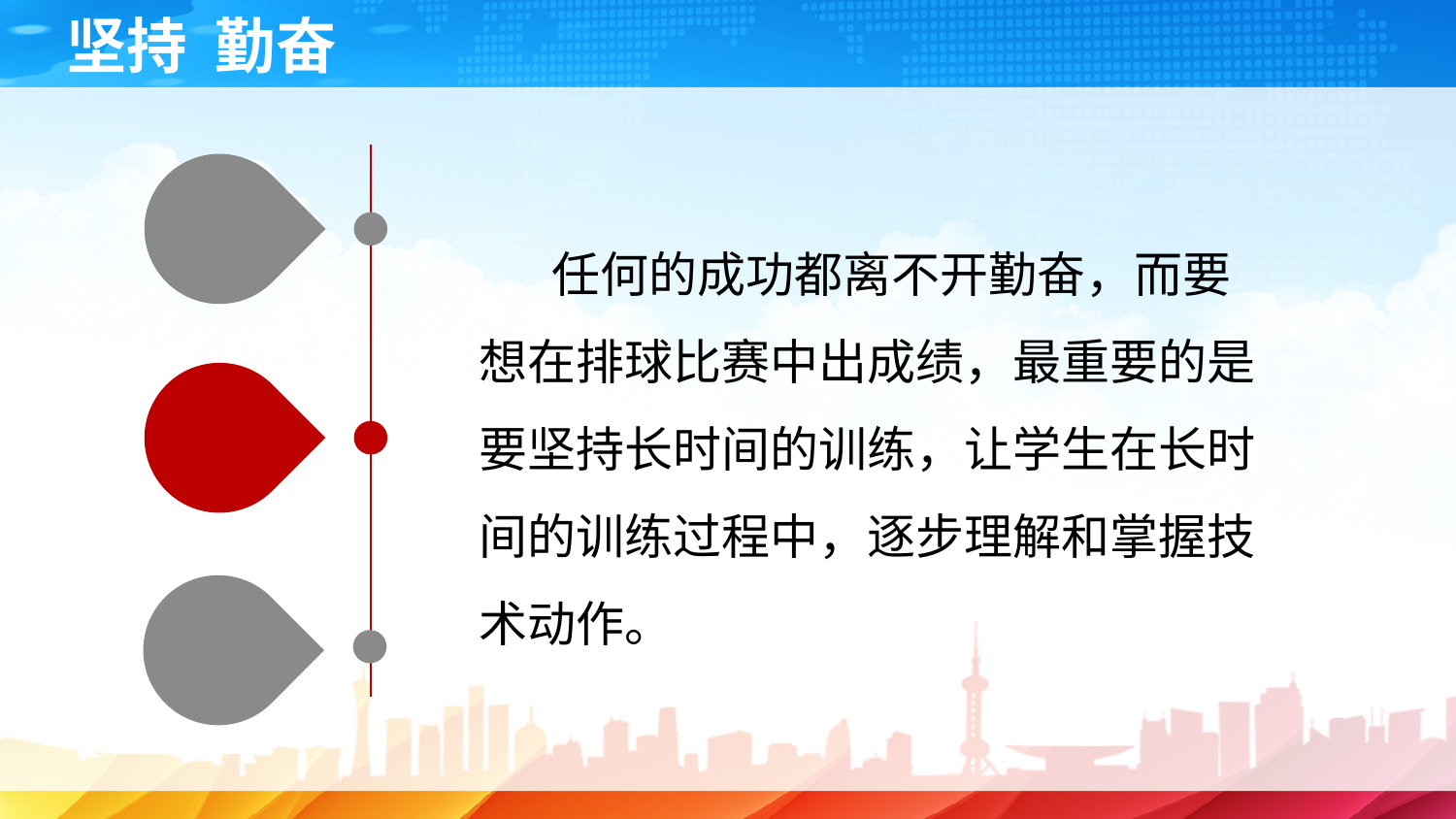

坚持  勤奋

任何的成功都离不开勤奋，而要想在排球比赛中出成绩，最重要的是要坚持长时间的训练，让学生在长时间的训练过程中，逐步理解和掌握技术动作。